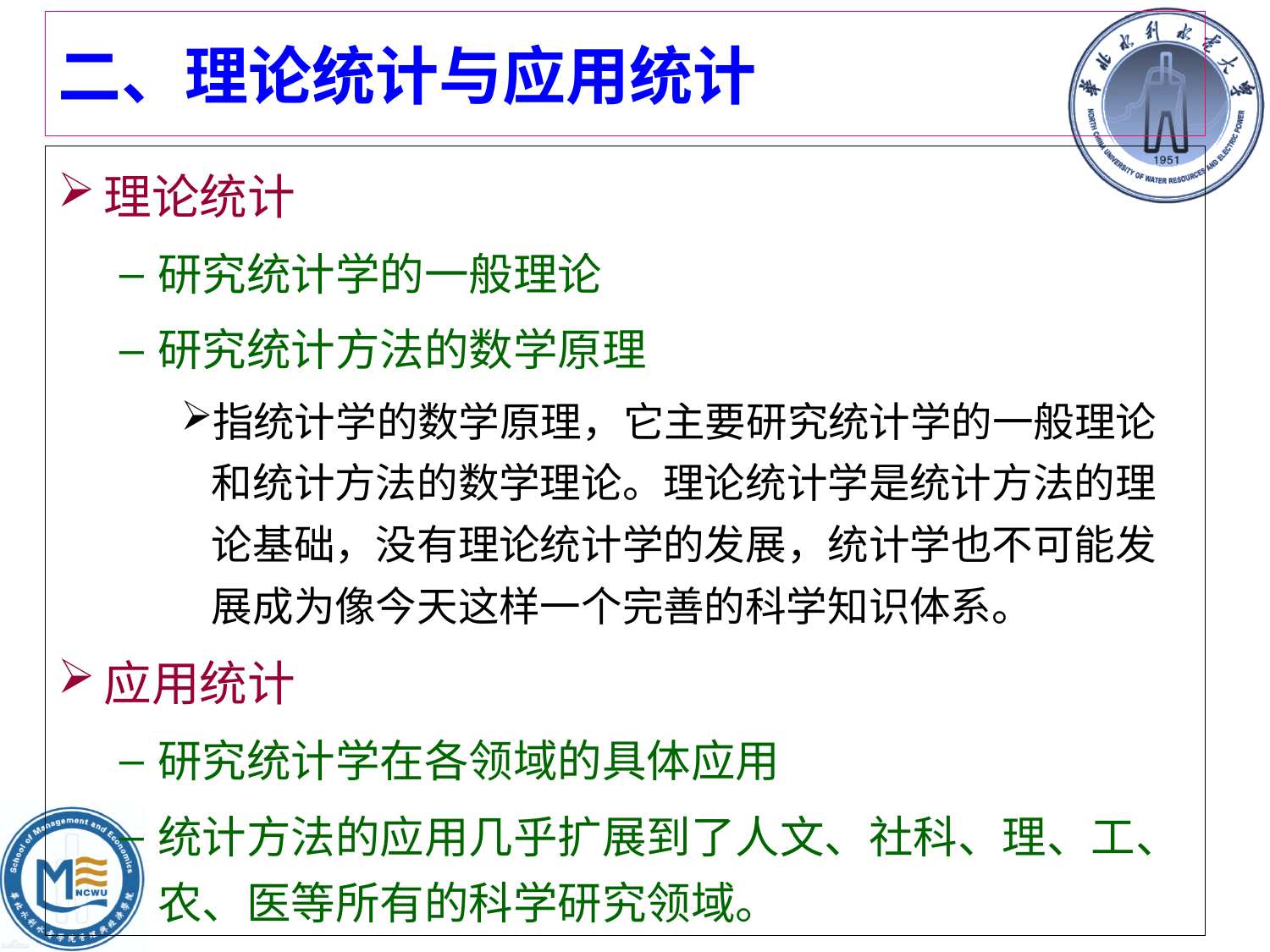

# 二、理论统计与应用统计
理论统计
研究统计学的一般理论
研究统计方法的数学原理
指统计学的数学原理，它主要研究统计学的一般理论和统计方法的数学理论。理论统计学是统计方法的理论基础，没有理论统计学的发展，统计学也不可能发展成为像今天这样一个完善的科学知识体系。
应用统计
研究统计学在各领域的具体应用
统计方法的应用几乎扩展到了人文、社科、理、工、农、医等所有的科学研究领域。